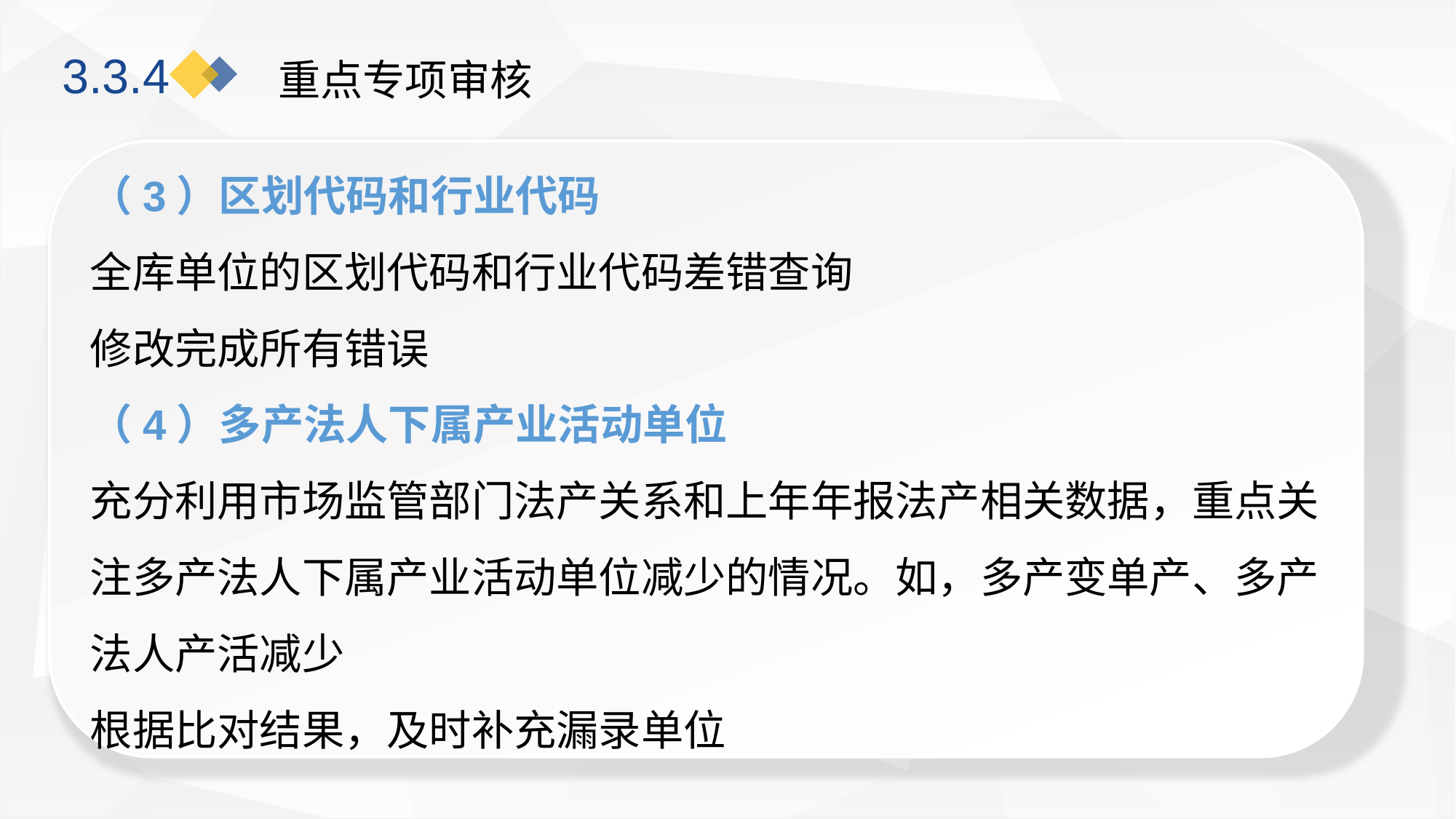

重点专项审核
3.3.4

（3）区划代码和行业代码
全库单位的区划代码和行业代码差错查询
修改完成所有错误
（4）多产法人下属产业活动单位
充分利用市场监管部门法产关系和上年年报法产相关数据，重点关注多产法人下属产业活动单位减少的情况。如，多产变单产、多产法人产活减少
根据比对结果，及时补充漏录单位